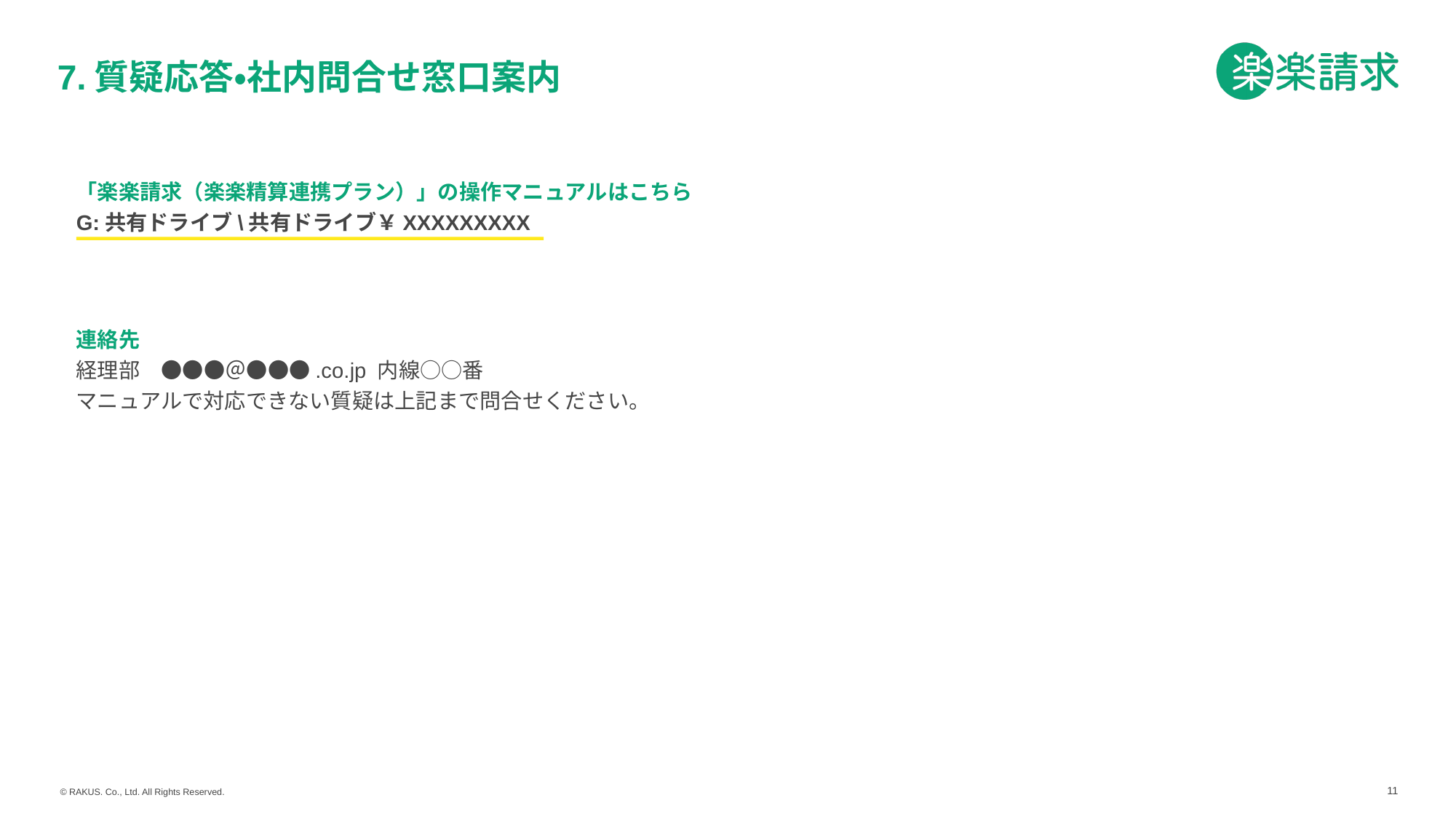

# 7.質疑応答・社内問合せ窓口案内
「楽楽請求（楽楽精算連携プラン）」の操作マニュアルはこちら
G:共有ドライブ\共有ドライブ￥XXXXXXXXX

連絡先
経理部　●●●＠●●●.co.jp 内線○○番
マニュアルで対応できない質疑は上記まで問合せください。

11